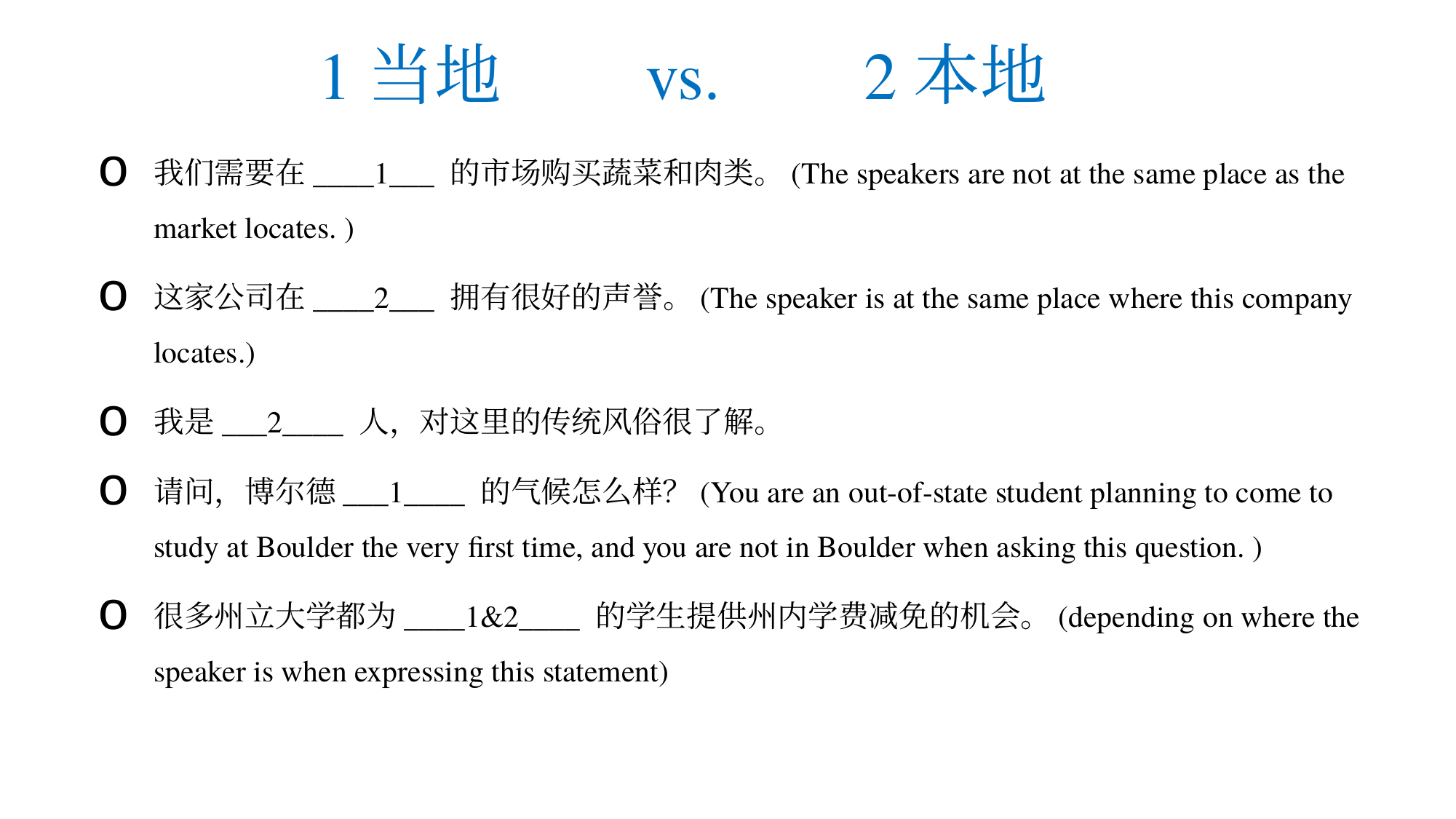

# 1当地		vs.		2本地
我们需要在____1___ 的市场购买蔬菜和肉类。(The speakers are not at the same place as the market locates. )
这家公司在____2___ 拥有很好的声誉。(The speaker is at the same place where this company locates.)
我是___2____ 人，对这里的传统风俗很了解。
请问，博尔德___1____ 的气候怎么样？(You are an out-of-state student planning to come to study at Boulder the very first time, and you are not in Boulder when asking this question. )
很多州立大学都为____1&2____ 的学生提供州内学费减免的机会。(depending on where the speaker is when expressing this statement)